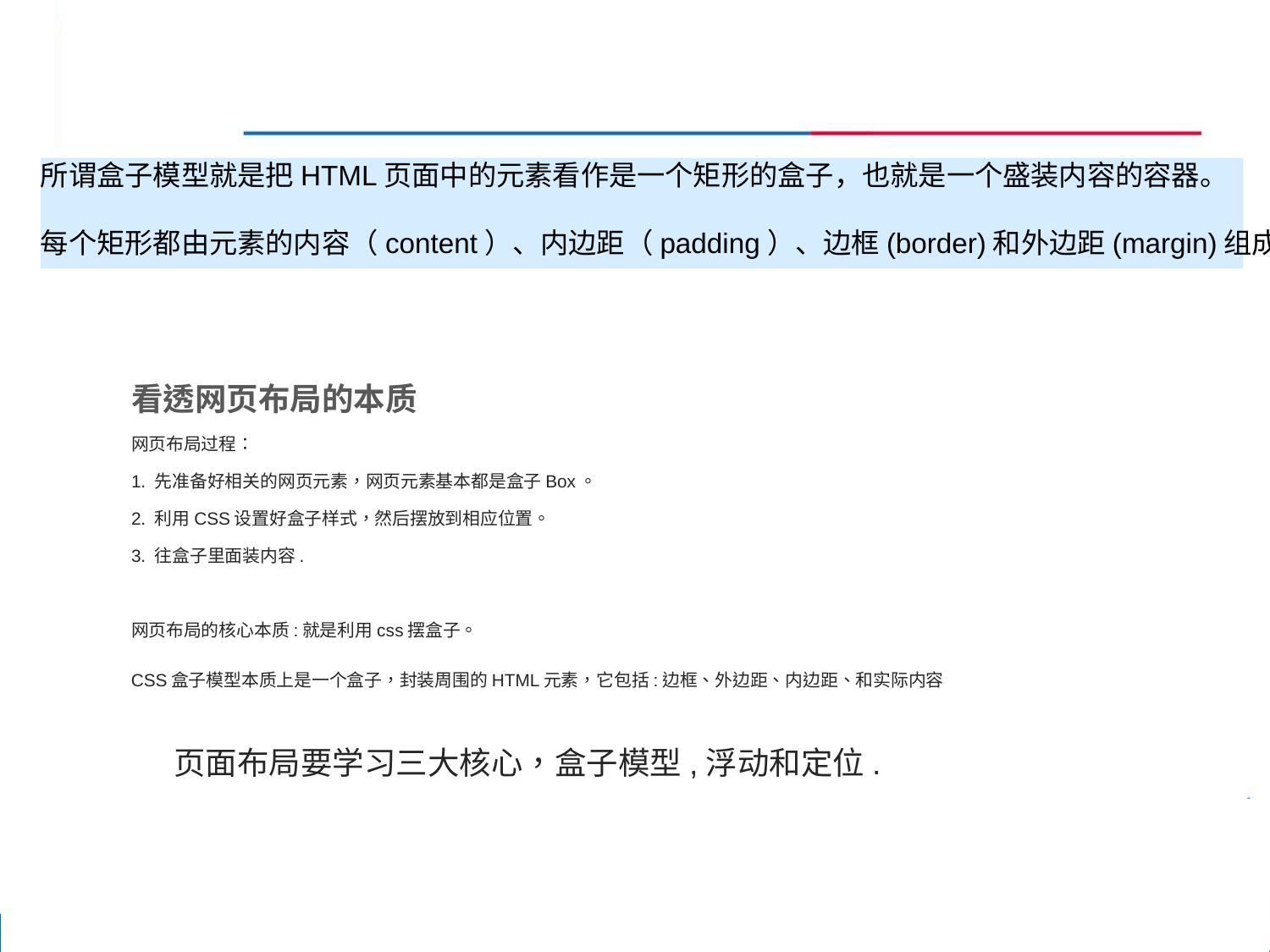

所谓盒子模型就是把HTML页面中的元素看作是一个矩形的盒子，也就是一个盛装内容的容器。

每个矩形都由元素的内容（content）、内边距（padding）、边框(border)和外边距(margin)组成。
看透网页布局的本质
网页布局过程：
1. 先准备好相关的网页元素，网页元素基本都是盒子Box。
2. 利用CSS设置好盒子样式，然后摆放到相应位置。
3. 往盒子里面装内容.
网页布局的核心本质:就是利用css摆盒子。
CSS盒子模型本质上是一个盒子，封装周围的HTML元素，它包括:边框、外边距、内边距、和实际内容
页面布局要学习三大核心，盒子模型,浮动和定位.